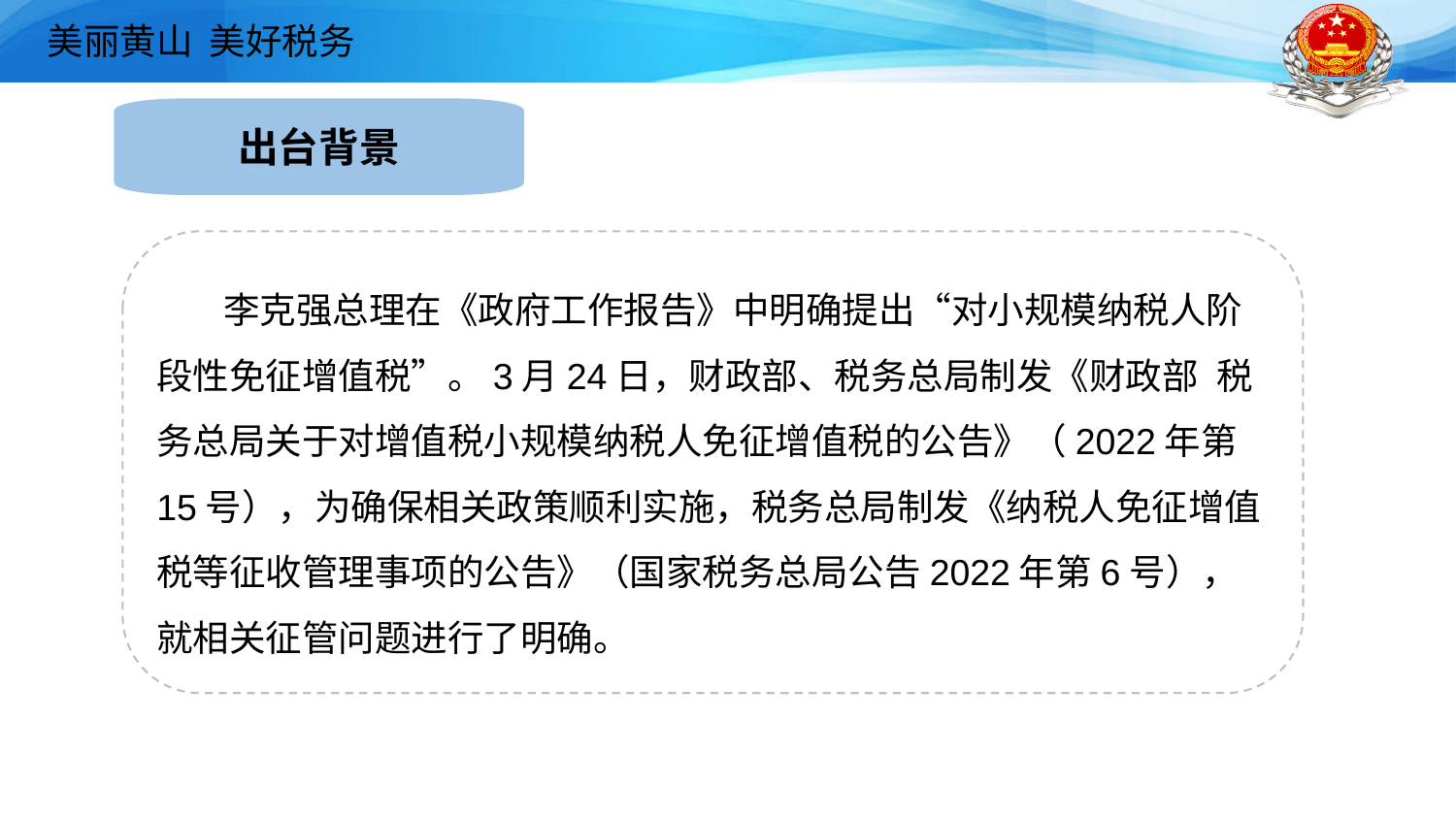

出台背景
       李克强总理在《政府工作报告》中明确提出“对小规模纳税人阶段性免征增值税”。3月24日，财政部、税务总局制发《财政部 税务总局关于对增值税小规模纳税人免征增值税的公告》（2022年第15号），为确保相关政策顺利实施，税务总局制发《纳税人免征增值税等征收管理事项的公告》（国家税务总局公告2022年第6号），就相关征管问题进行了明确。